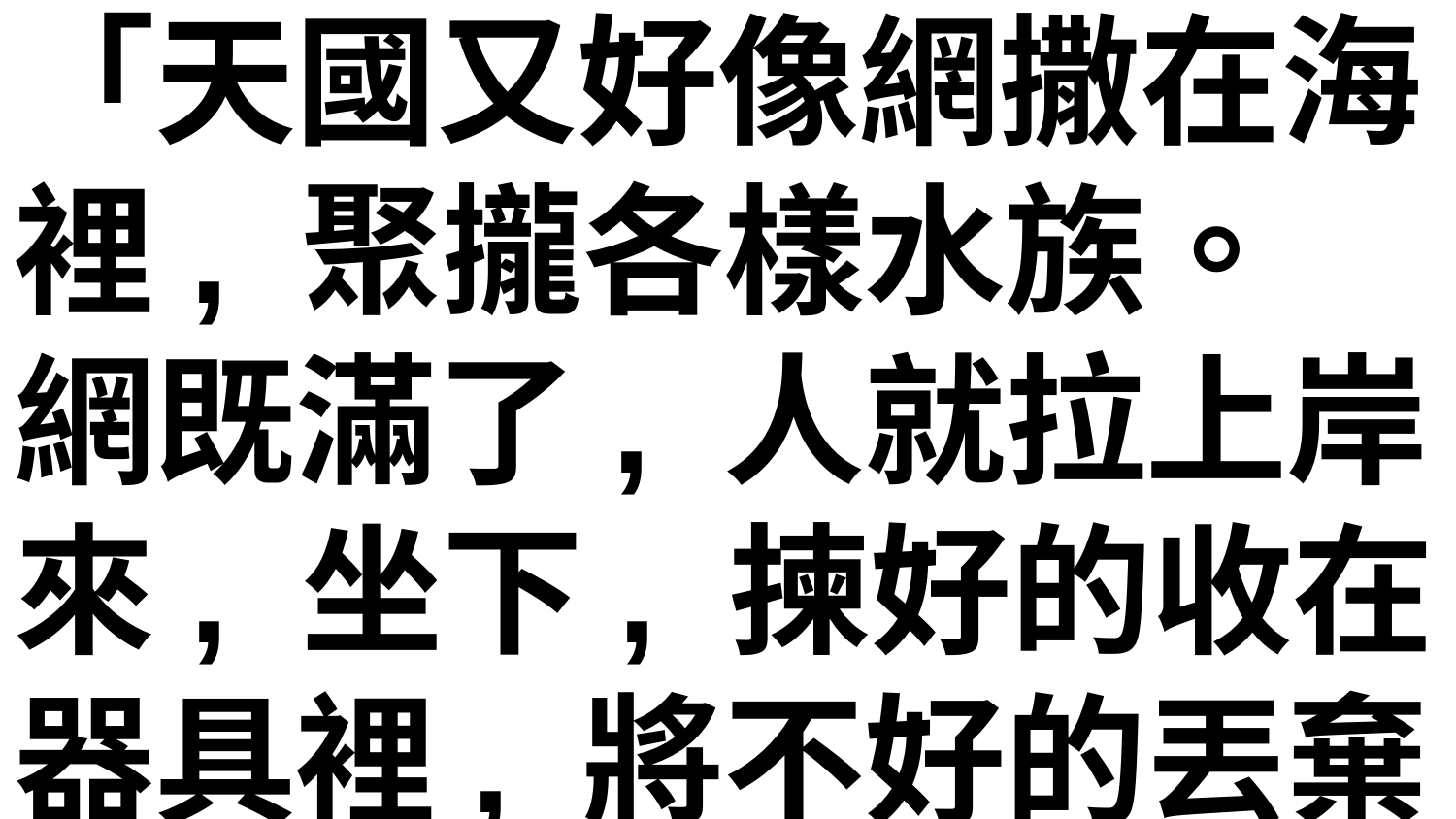

「天國又好像網撒在海裡, 聚攏各樣水族。  網既滿了, 人就拉上岸來, 坐下, 揀好的收在器具裡, 將不好的丟棄了。
世界的末了也要這樣。天使要出來, 從義人中把惡人分別出來,  丟在火爐裡, 在那裡必要哀哭切齒了。」